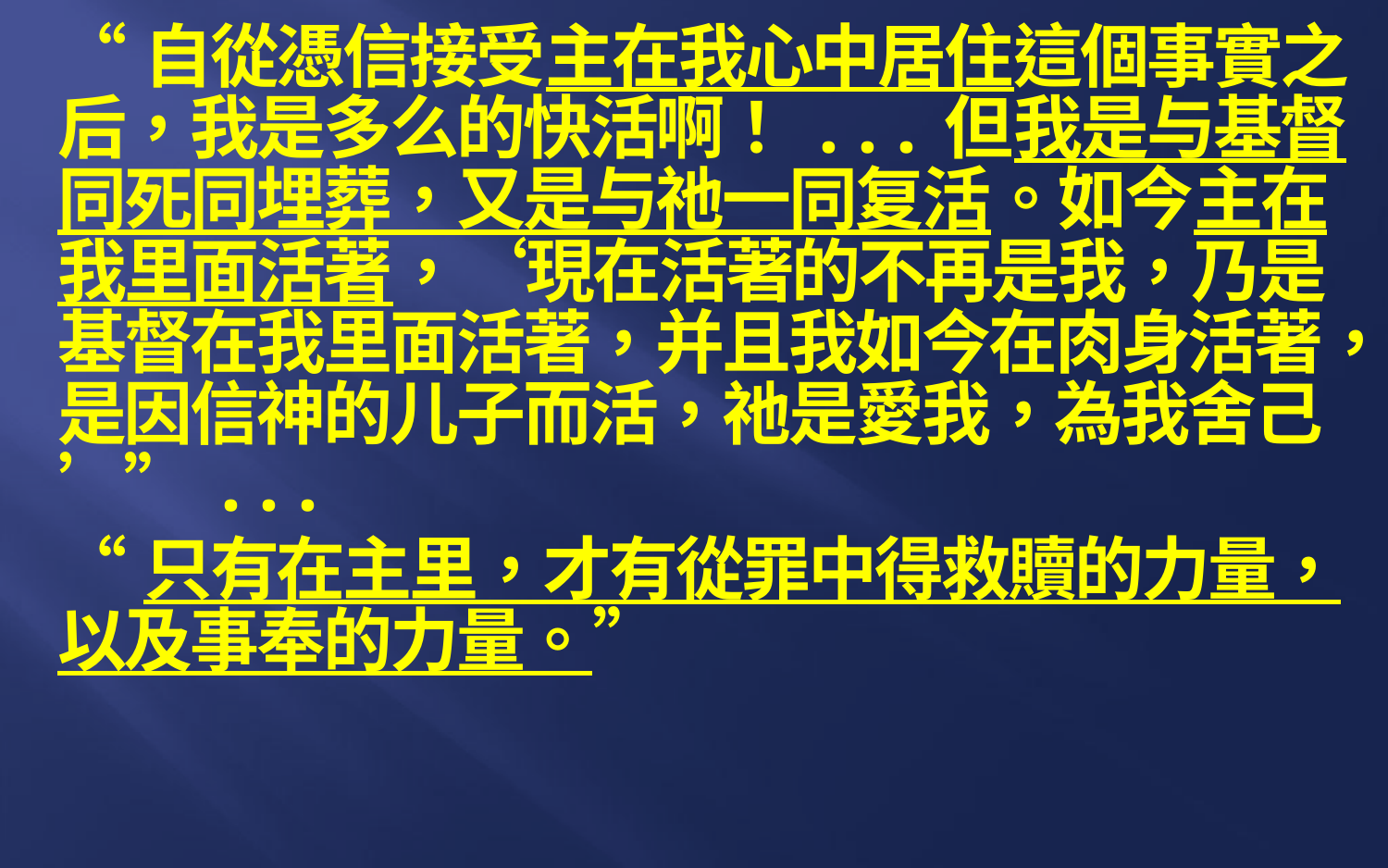

“自從憑信接受主在我心中居住這個事實之后，我是多么的快活啊！...但我是与基督同死同埋葬，又是与祂一同复活。如今主在我里面活著，‘現在活著的不再是我，乃是基督在我里面活著，并且我如今在肉身活著，是因信神的儿子而活，祂是愛我，為我舍己’”...
“只有在主里，才有從罪中得救贖的力量，以及事奉的力量。”